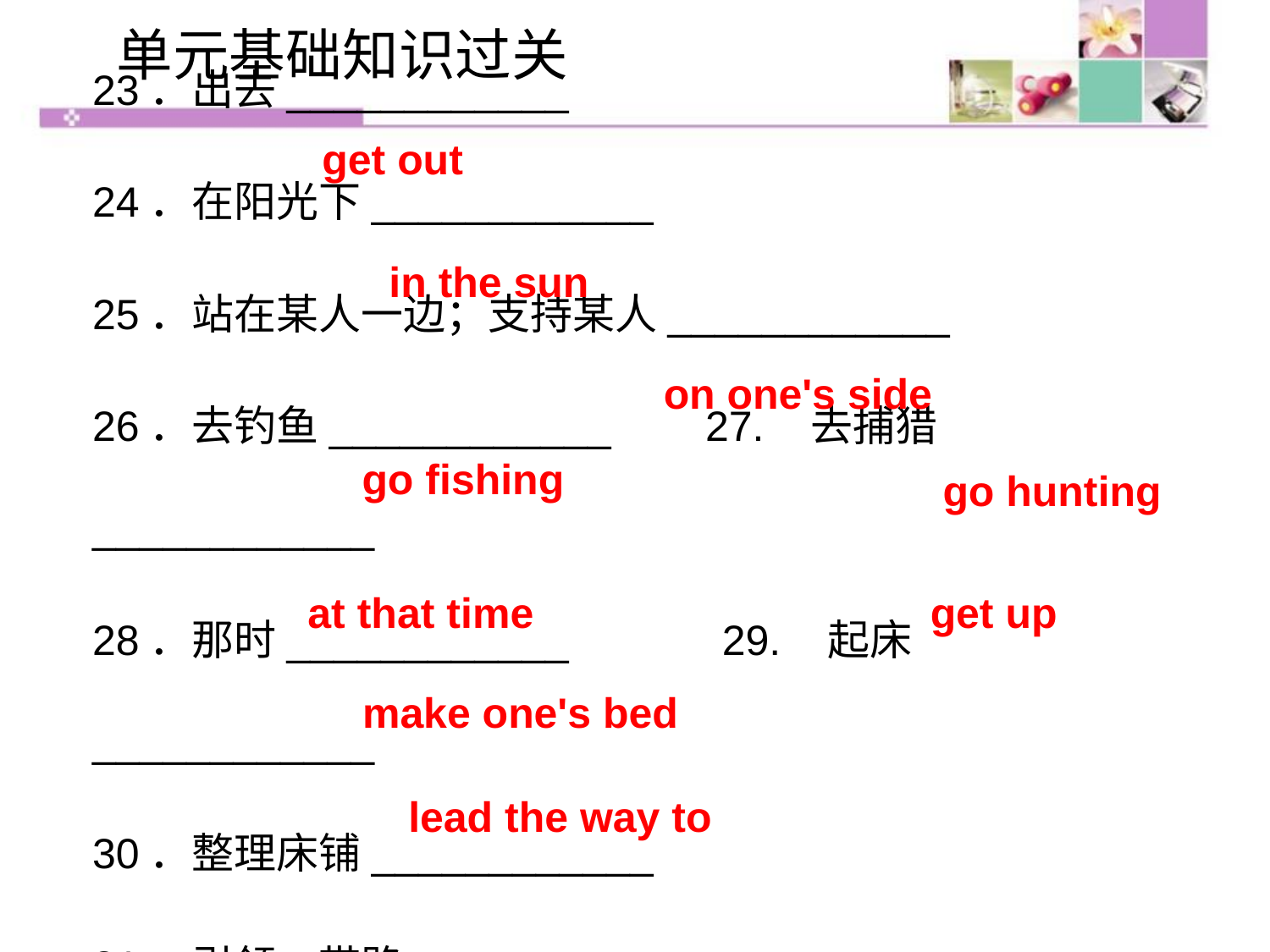

单元基础知识过关
23．出去____________
24．在阳光下____________
25．站在某人一边；支持某人____________
26．去钓鱼____________        27.   去捕猎____________
28．那时____________             29.   起床____________
30．整理床铺____________
31．引领；带路____________
get out
in the sun
on one's side
go fishing
go hunting
get up
at that time
make one's bed
lead the way to